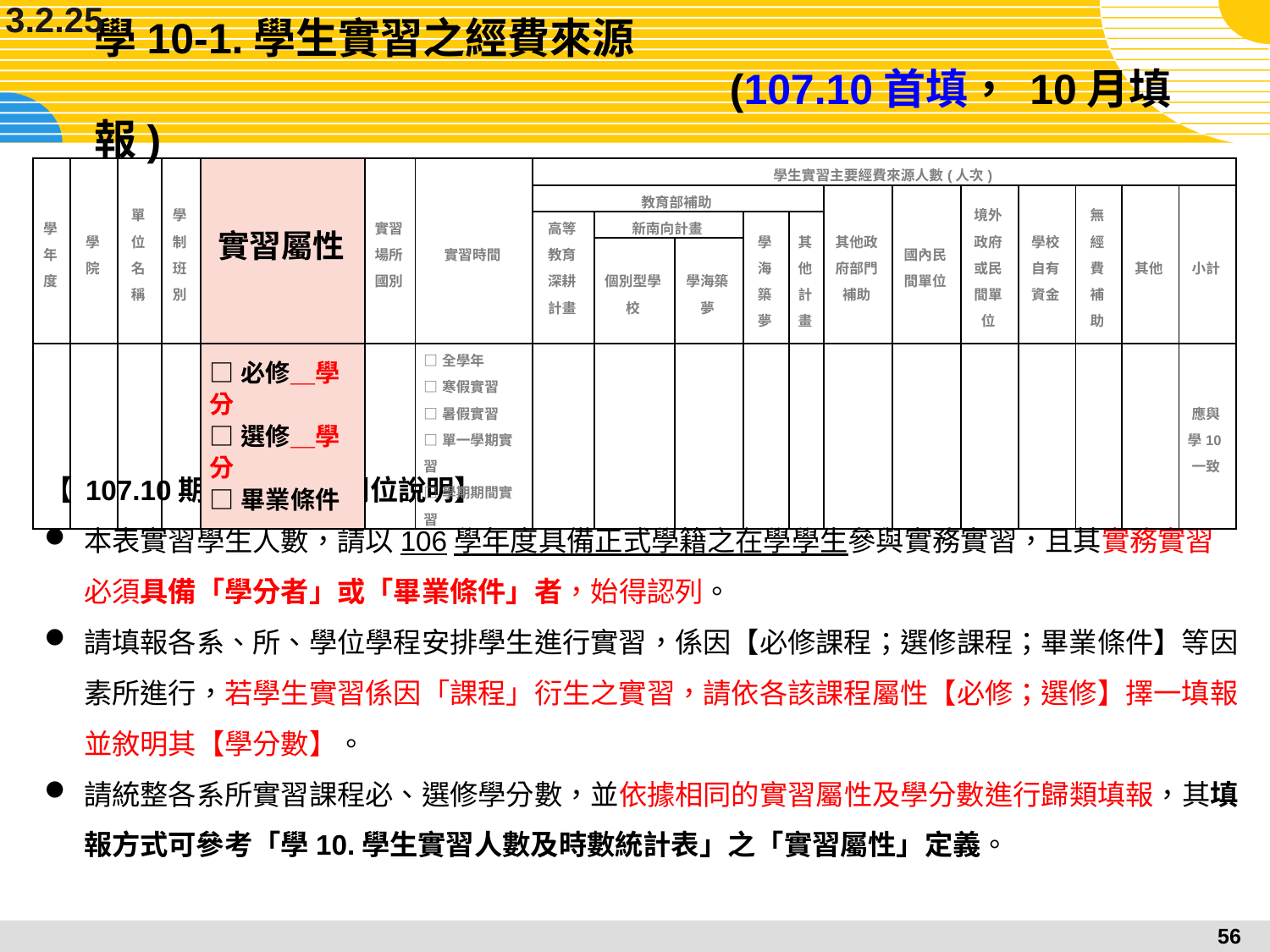

3.2.25
# 學10-1.學生實習之經費來源									(107.10首填， 10月填報)
| 學年度 | 學院 | 單位名稱 | 學制班別 | 實習屬性 | 實習場所國別 | 實習時間 | 學生實習主要經費來源人數(人次) |  |  |  |  |  |  |  |  |  |  |  |
| --- | --- | --- | --- | --- | --- | --- | --- | --- | --- | --- | --- | --- | --- | --- | --- | --- | --- | --- |
|  |  |  |  |  |  |  | 教育部補助 |  |  |  |  | 其他政府部門補助 | 國內民間單位 | 境外政府或民間單位 | 學校自有資金 | 無經費補助 | 其他 | 小計 |
|  |  |  |  |  |  |  | 高等教育深耕計畫 | 新南向計畫 |  | 學海築夢 | 其他計畫 |  |  |  |  |  |  |  |
|  |  |  |  |  |  |  |  | 個別型學校 | 學海築夢 |  |  |  |  |  |  |  |  |  |
|  |  |  |  | □必修＿學分 □選修＿學分 □畢業條件 |  | □全學年 □寒假實習 □暑假實習 □單一學期實習 □學期期間實習 |  |  |  |  |  |  |  |  |  |  |  | 應與學10一致 |
【 107.10期-新增表冊欄位說明】
本表實習學生人數，請以106學年度具備正式學籍之在學學生參與實務實習，且其實務實習必須具備「學分者」或「畢業條件」者，始得認列。
請填報各系、所、學位學程安排學生進行實習，係因【必修課程；選修課程；畢業條件】等因素所進行，若學生實習係因「課程」衍生之實習，請依各該課程屬性【必修；選修】擇一填報並敘明其【學分數】。
請統整各系所實習課程必、選修學分數，並依據相同的實習屬性及學分數進行歸類填報，其填報方式可參考「學10.學生實習人數及時數統計表」之「實習屬性」定義。